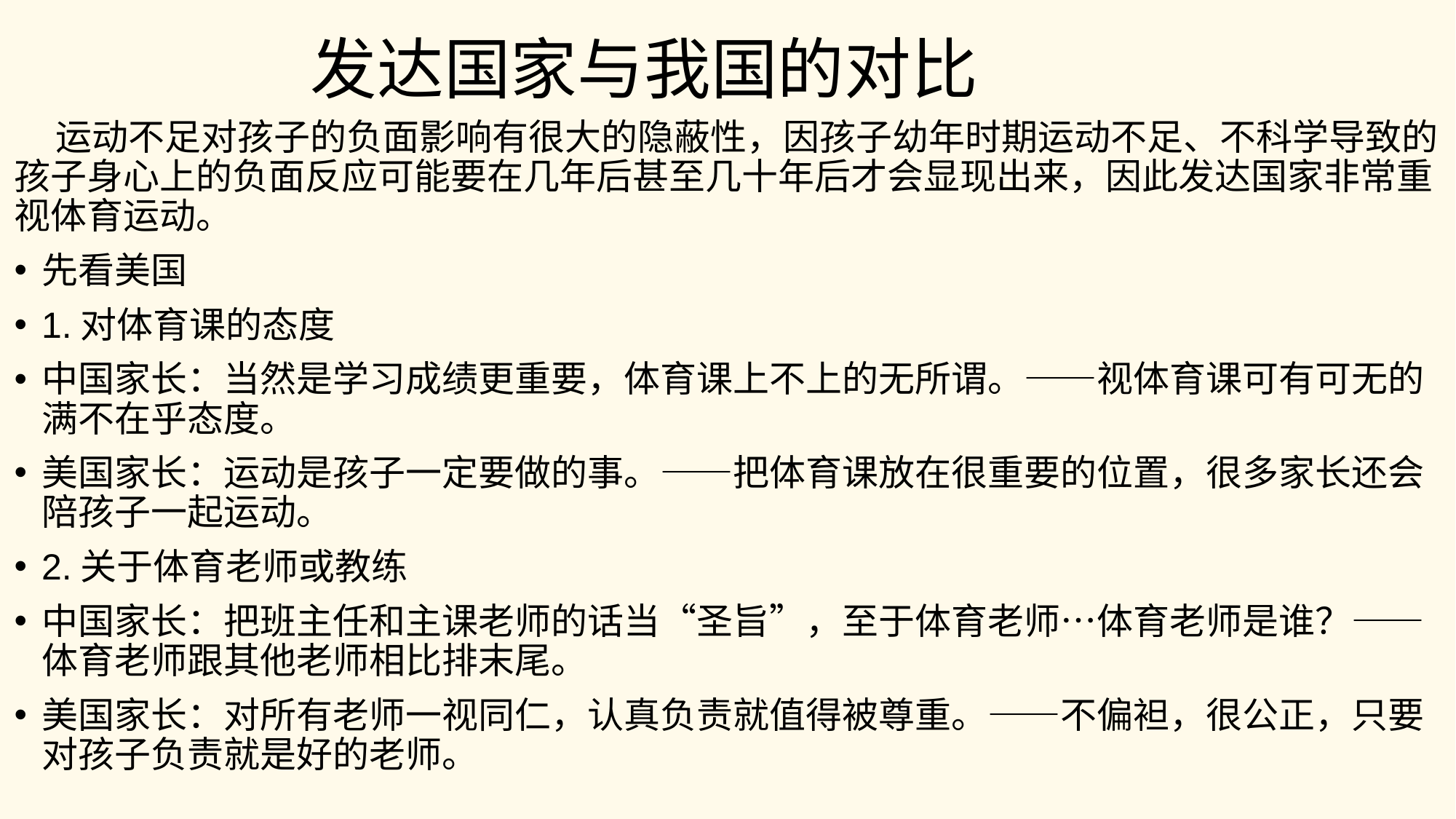

# 发达国家与我国的对比
    运动不足对孩子的负面影响有很大的隐蔽性，因孩子幼年时期运动不足、不科学导致的孩子身心上的负面反应可能要在几年后甚至几十年后才会显现出来，因此发达国家非常重视体育运动。
先看美国
1.对体育课的态度
中国家长：当然是学习成绩更重要，体育课上不上的无所谓。——视体育课可有可无的满不在乎态度。
美国家长：运动是孩子一定要做的事。——把体育课放在很重要的位置，很多家长还会陪孩子一起运动。
2.关于体育老师或教练
中国家长：把班主任和主课老师的话当“圣旨”，至于体育老师…体育老师是谁？——体育老师跟其他老师相比排末尾。
美国家长：对所有老师一视同仁，认真负责就值得被尊重。——不偏袒，很公正，只要对孩子负责就是好的老师。